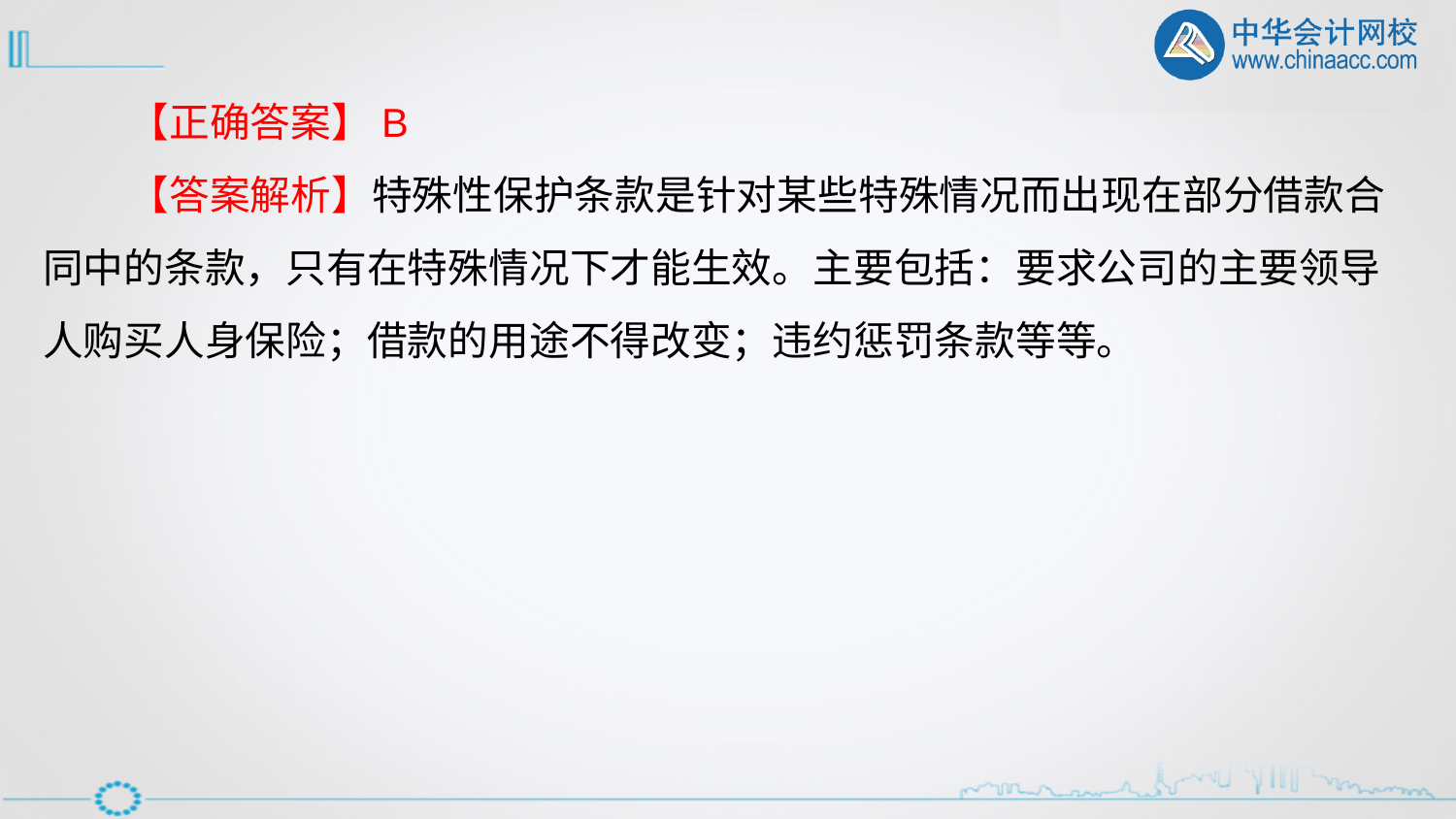

【正确答案】B
【答案解析】特殊性保护条款是针对某些特殊情况而出现在部分借款合同中的条款，只有在特殊情况下才能生效。主要包括：要求公司的主要领导人购买人身保险；借款的用途不得改变；违约惩罚条款等等。